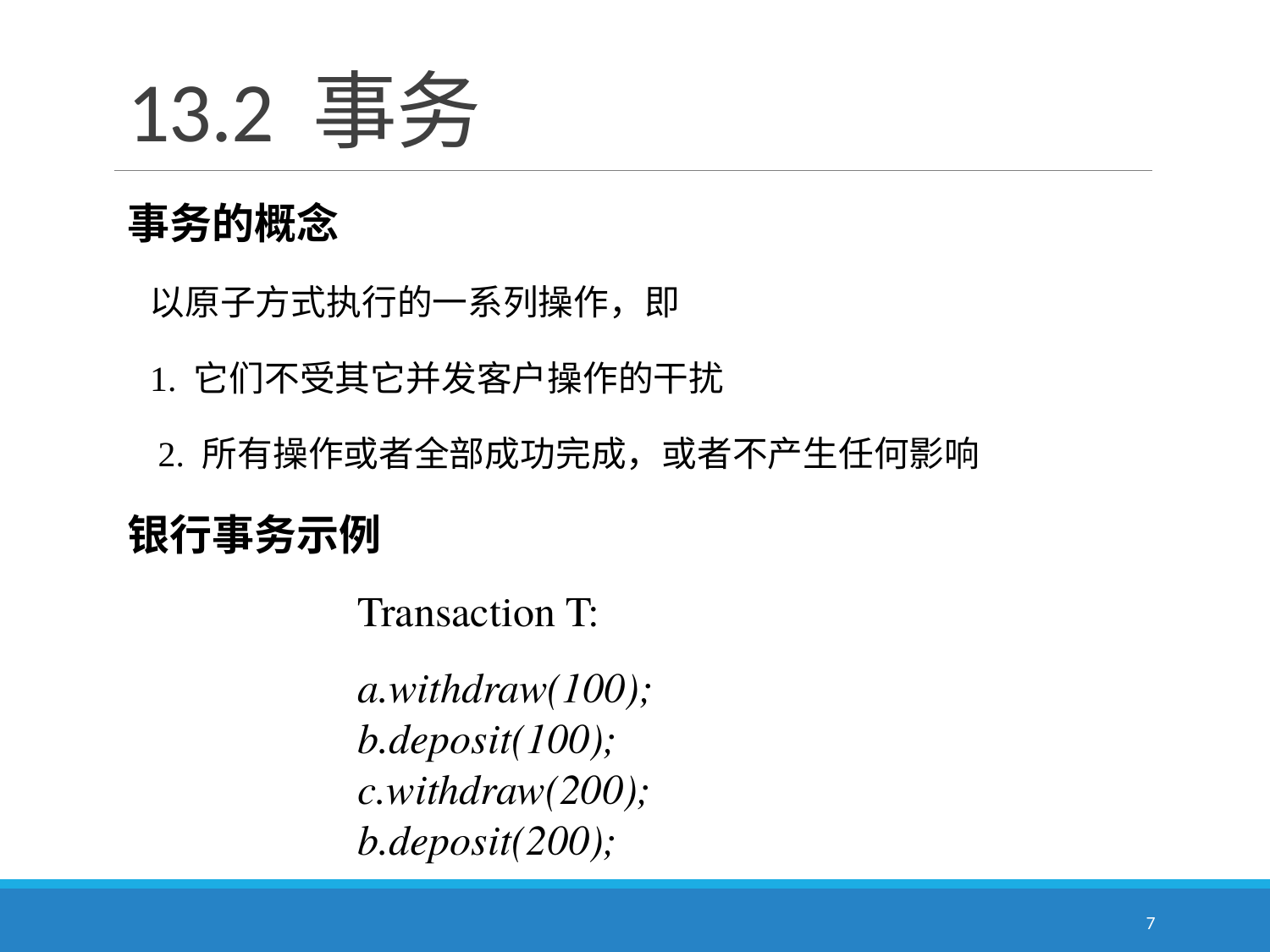

# 13.2 事务
事务的概念
　以原子方式执行的一系列操作，即
    1. 它们不受其它并发客户操作的干扰
　2. 所有操作或者全部成功完成，或者不产生任何影响
银行事务示例

Transaction T:

a.withdraw(100);
b.deposit(100);
c.withdraw(200);
b.deposit(200);
7